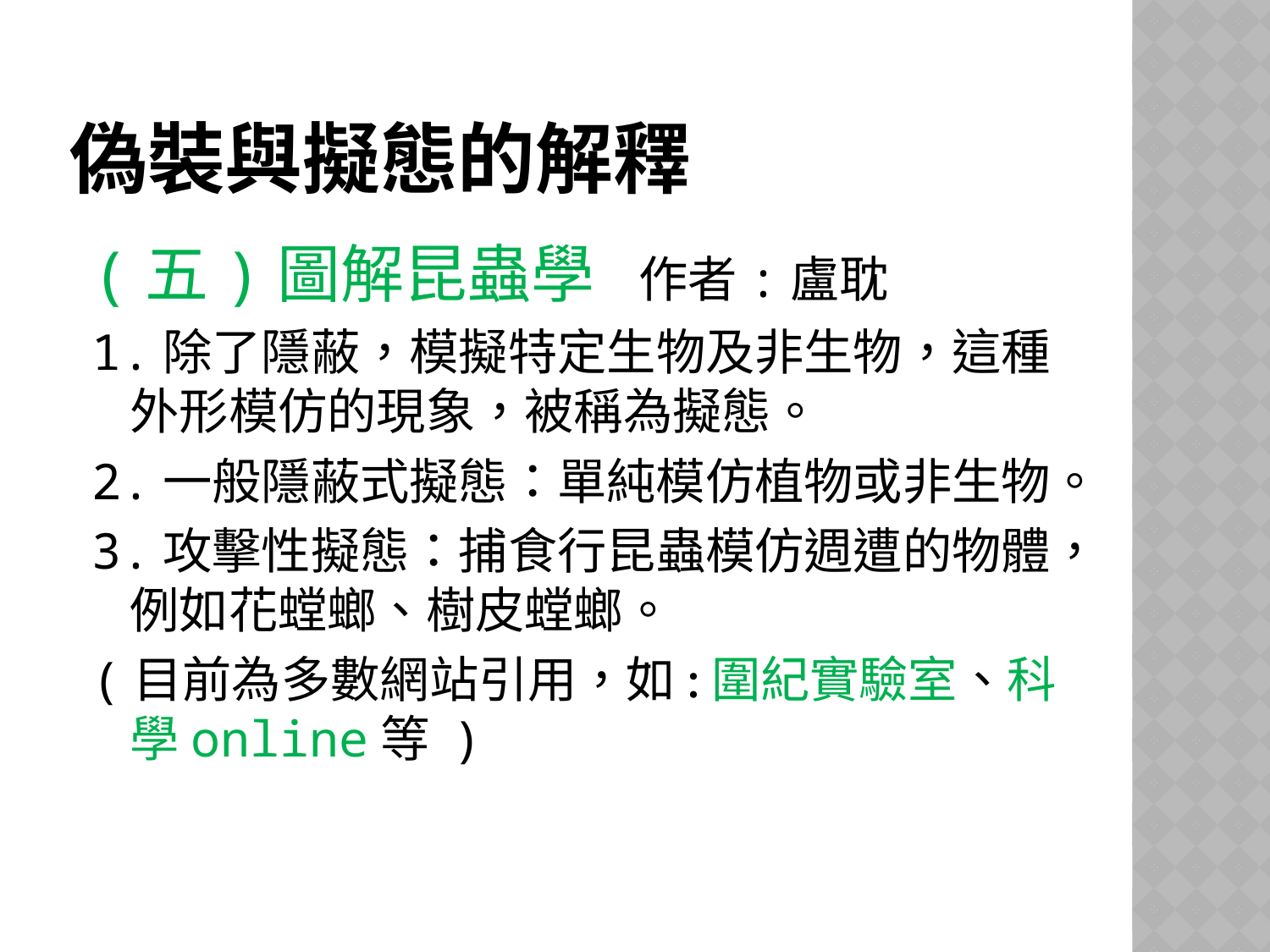

# 偽裝與擬態的解釋
(五)圖解昆蟲學    作者:盧耽
1.除了隱蔽，模擬特定生物及非生物，這種外形模仿的現象，被稱為擬態。
2.一般隱蔽式擬態：單純模仿植物或非生物。
3.攻擊性擬態：捕食行昆蟲模仿週遭的物體，例如花螳螂、樹皮螳螂。
(目前為多數網站引用，如:圍紀實驗室、科學online等 )